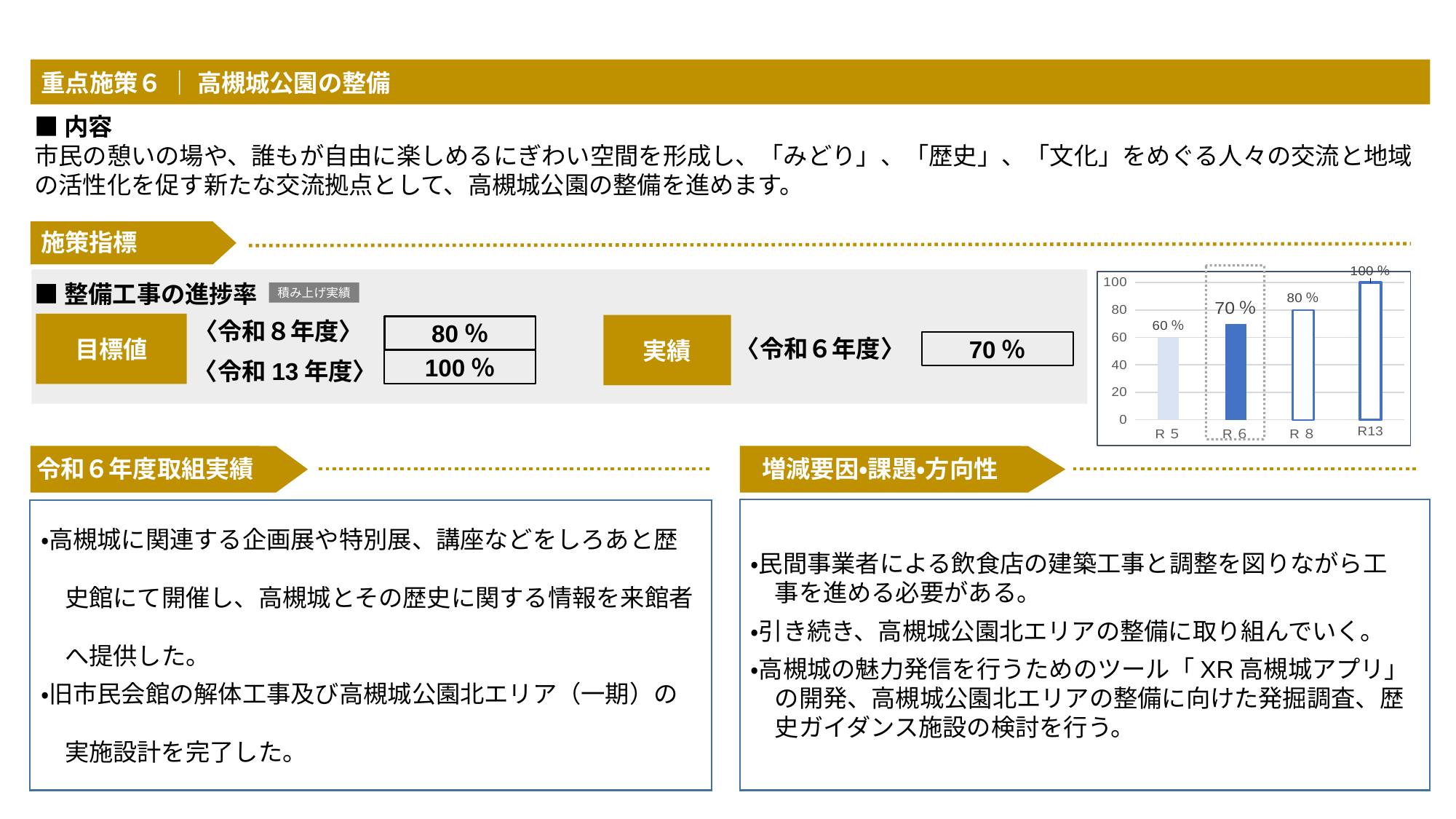

重点施策６ ｜ 高槻城公園の整備
■内容
市民の憩いの場や、誰もが自由に楽しめるにぎわい空間を形成し、「みどり」、「歴史」、「文化」をめぐる人々の交流と地域の活性化を促す新たな交流拠点として、高槻城公園の整備を進めます。

施策指標

■整備工事の進捗率
〈令和８年度〉
目標値
実績
80％

〈令和６年度〉
70％
100％
〈令和13年度〉
令和６年度取組実績
・民間事業者による飲食店の建築工事と調整を図りながら工
　事を進める必要がある。
・引き続き、高槻城公園北エリアの整備に取り組んでいく。
・高槻城の魅力発信を行うためのツール「XR高槻城アプリ」
　の開発、高槻城公園北エリアの整備に向けた発掘調査、歴
　史ガイダンス施設の検討を行う。
・高槻城に関連する企画展や特別展、講座などをしろあと歴
　史館にて開催し、高槻城とその歴史に関する情報を来館者
　へ提供した。
・旧市民会館の解体工事及び高槻城公園北エリア（一期）の
　実施設計を完了した。
積み上げ実績

### Chart

| Category | 系列 1 |
|---|---|
| R５ | 60.0 |
| R６ | 70.0 |
| R８ | 80.0 |
| R13 | 100.0 |

増減要因・課題・方向性